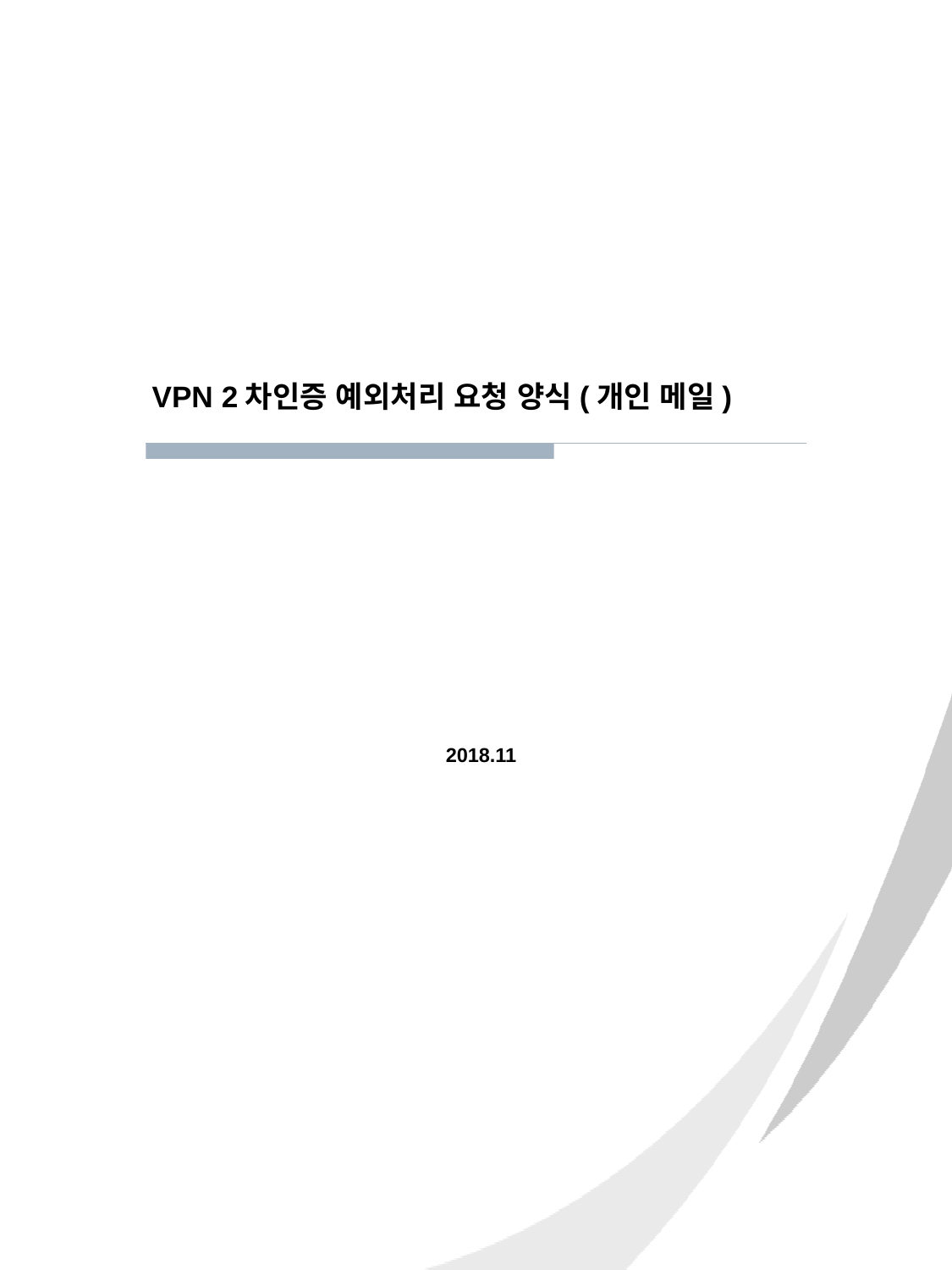

VPN 2차인증 예외처리 요청 양식(개인 메일)
2018.11